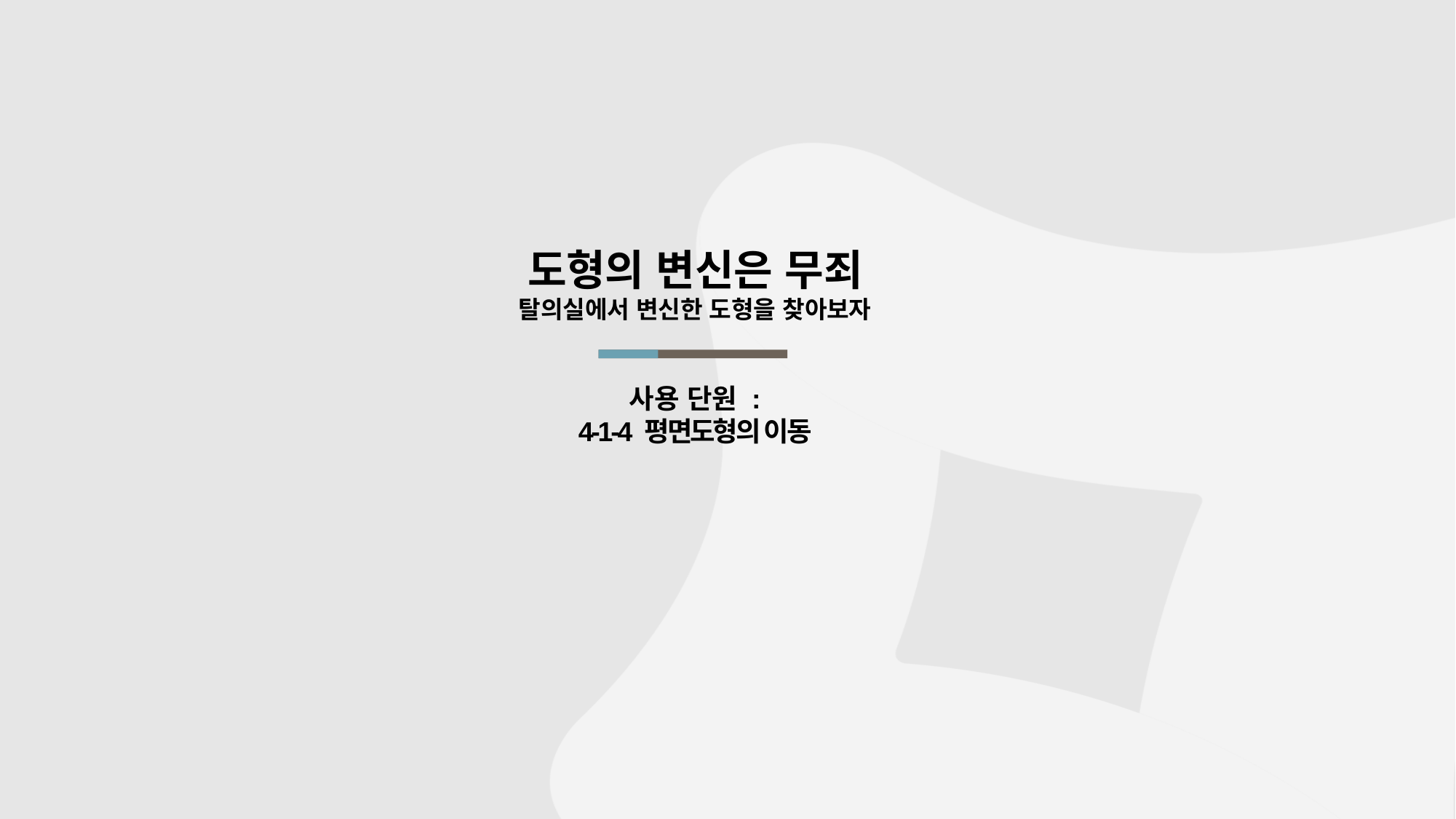

도형의 변신은 무죄
탈의실에서 변신한 도형을 찾아보자
# 사용 단원 : 4-1-4 평면도형의 이동